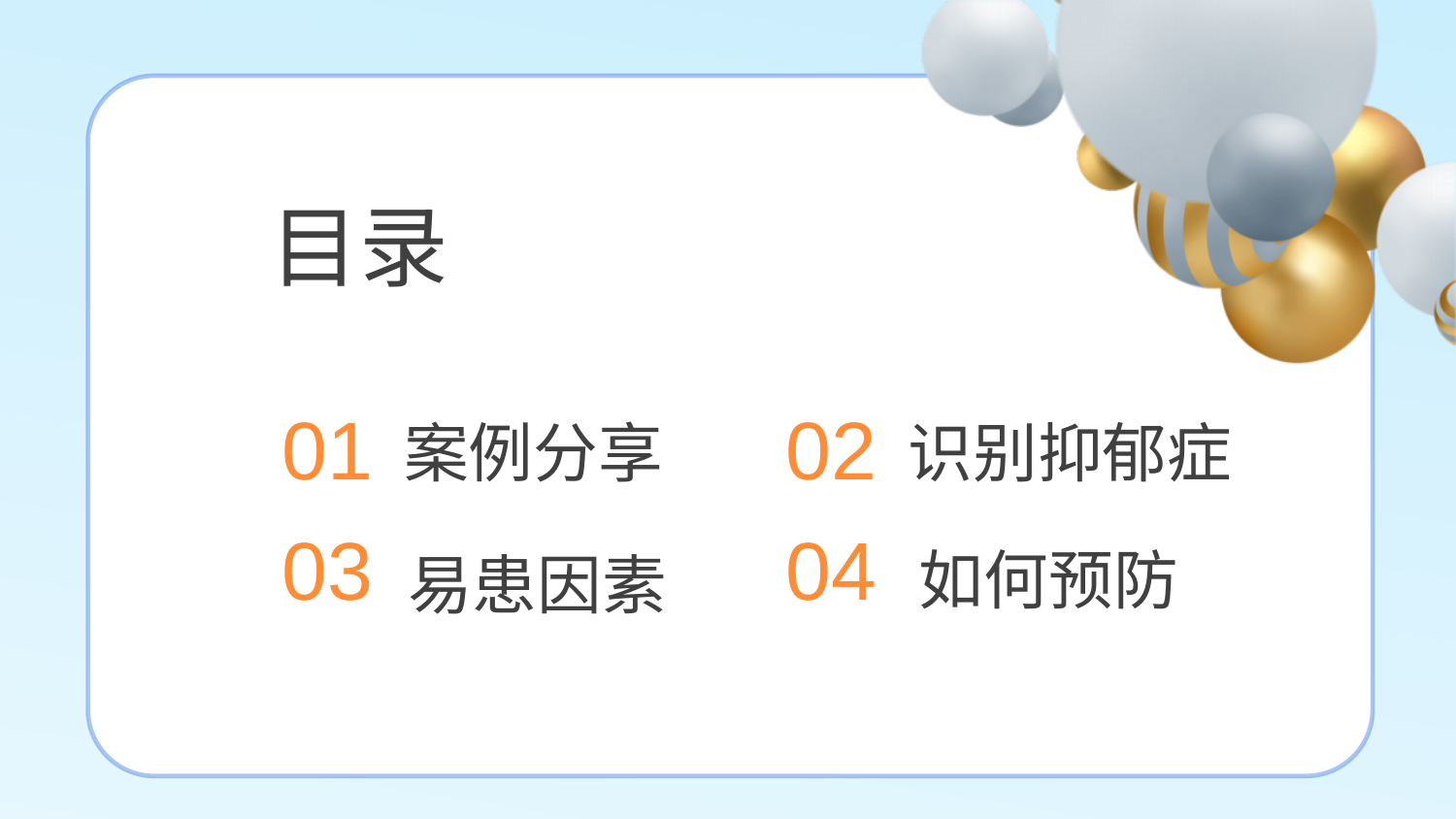

目录
案例分享
识别抑郁症
01
02
易患因素
03
04
如何预防